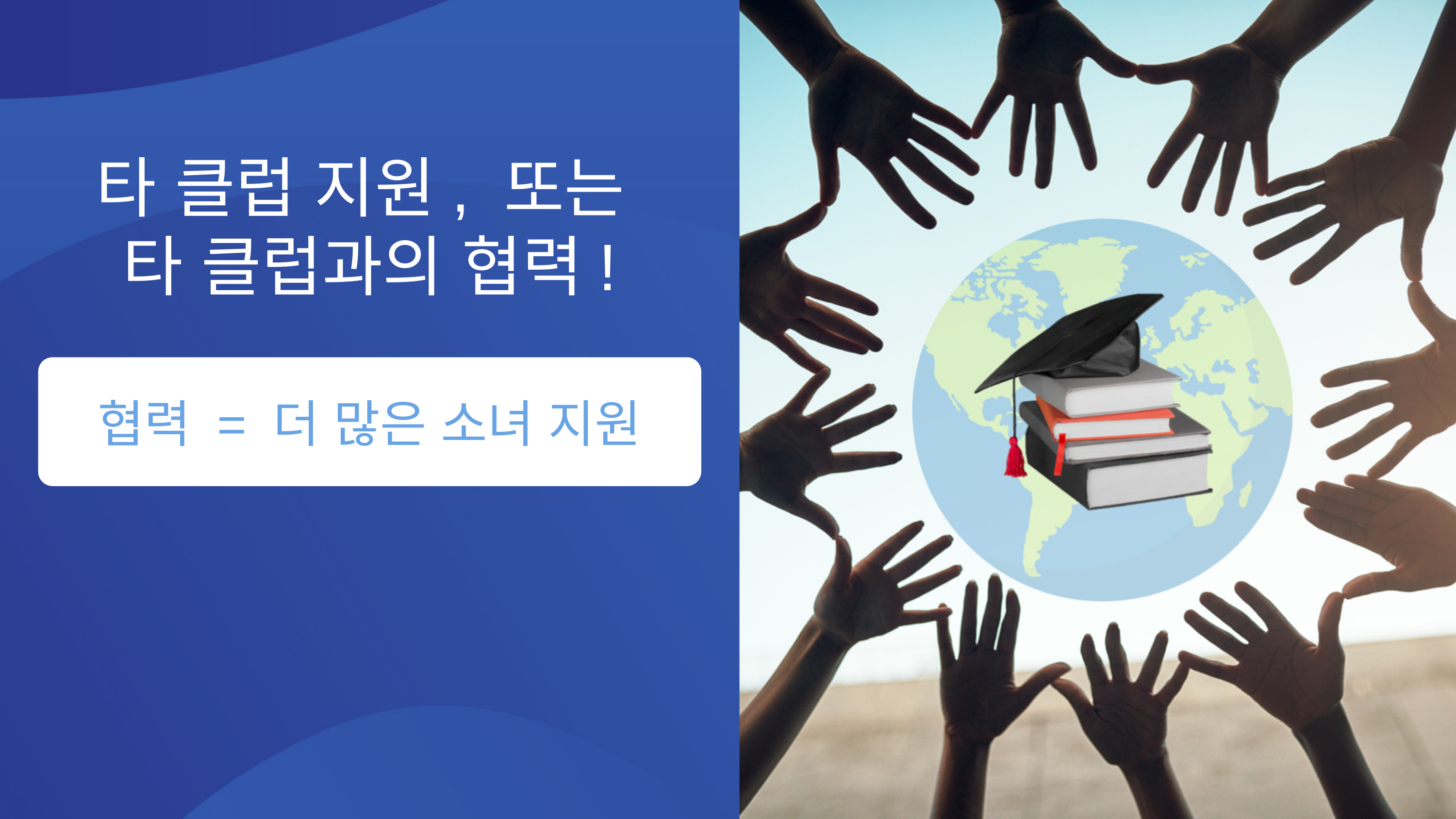

타 클럽 지원, 또는
타 클럽과의 협력!

협력 = 더 많은 소녀 지원